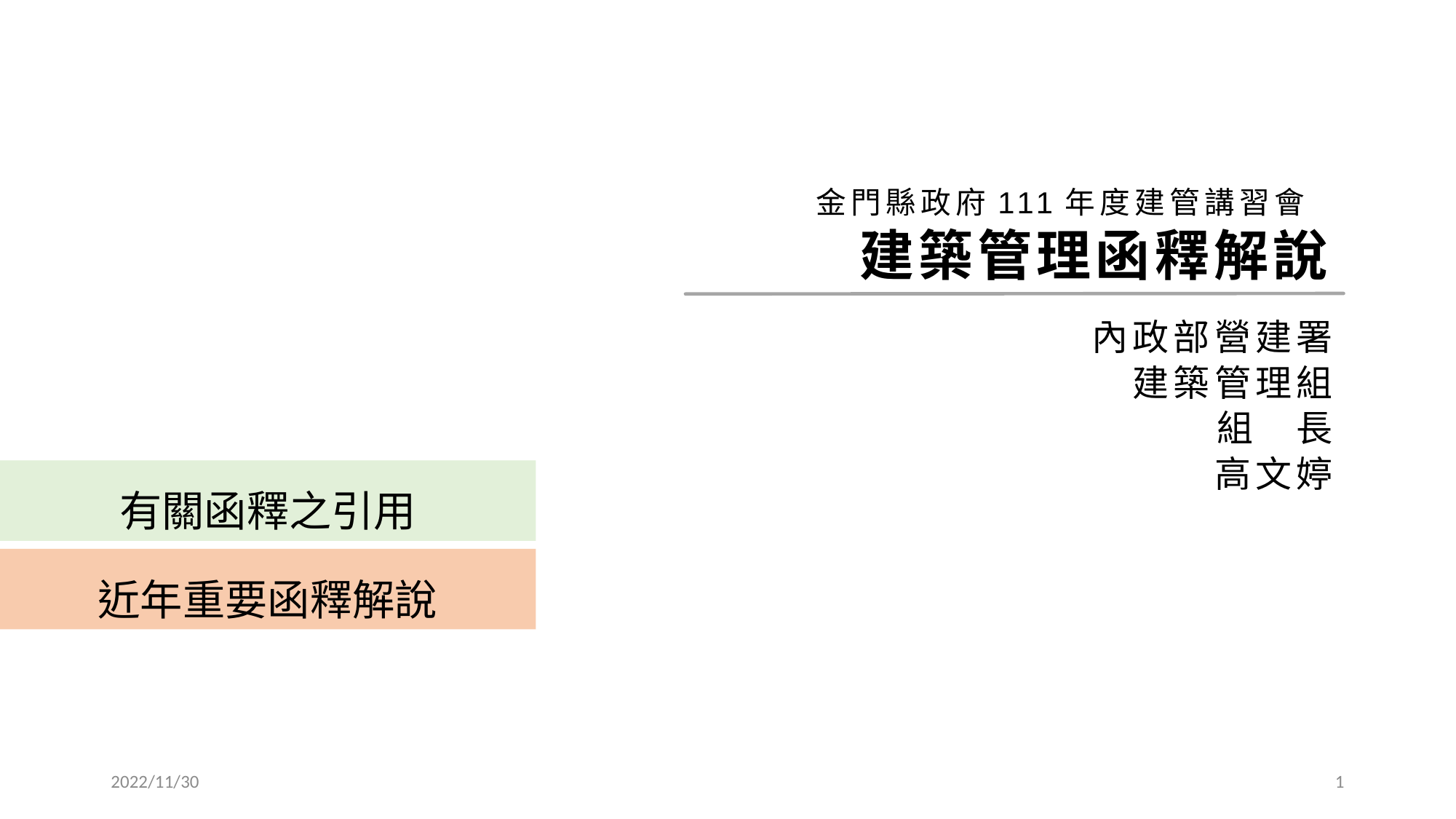

金門縣政府111年度建管講習會
建築管理函釋解說
內政部營建署
建築管理組
組   長
高文婷
有關函釋之引用
近年重要函釋解說
2022/11/30
1